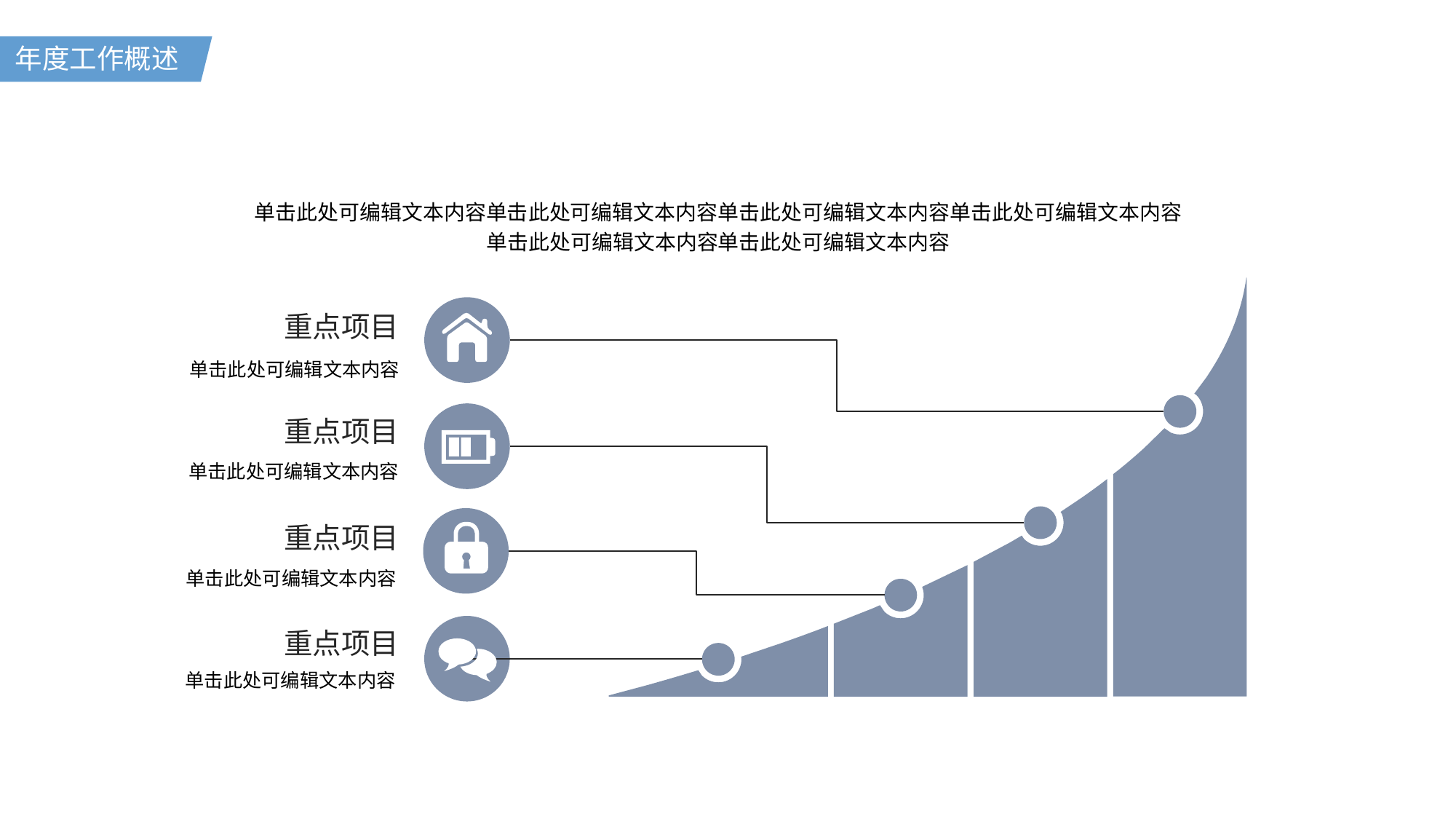

年度工作概述
单击此处可编辑文本内容单击此处可编辑文本内容单击此处可编辑文本内容单击此处可编辑文本内容
单击此处可编辑文本内容单击此处可编辑文本内容

重点项目

单击此处可编辑文本内容
重点项目

单击此处可编辑文本内容
重点项目

单击此处可编辑文本内容
重点项目

单击此处可编辑文本内容